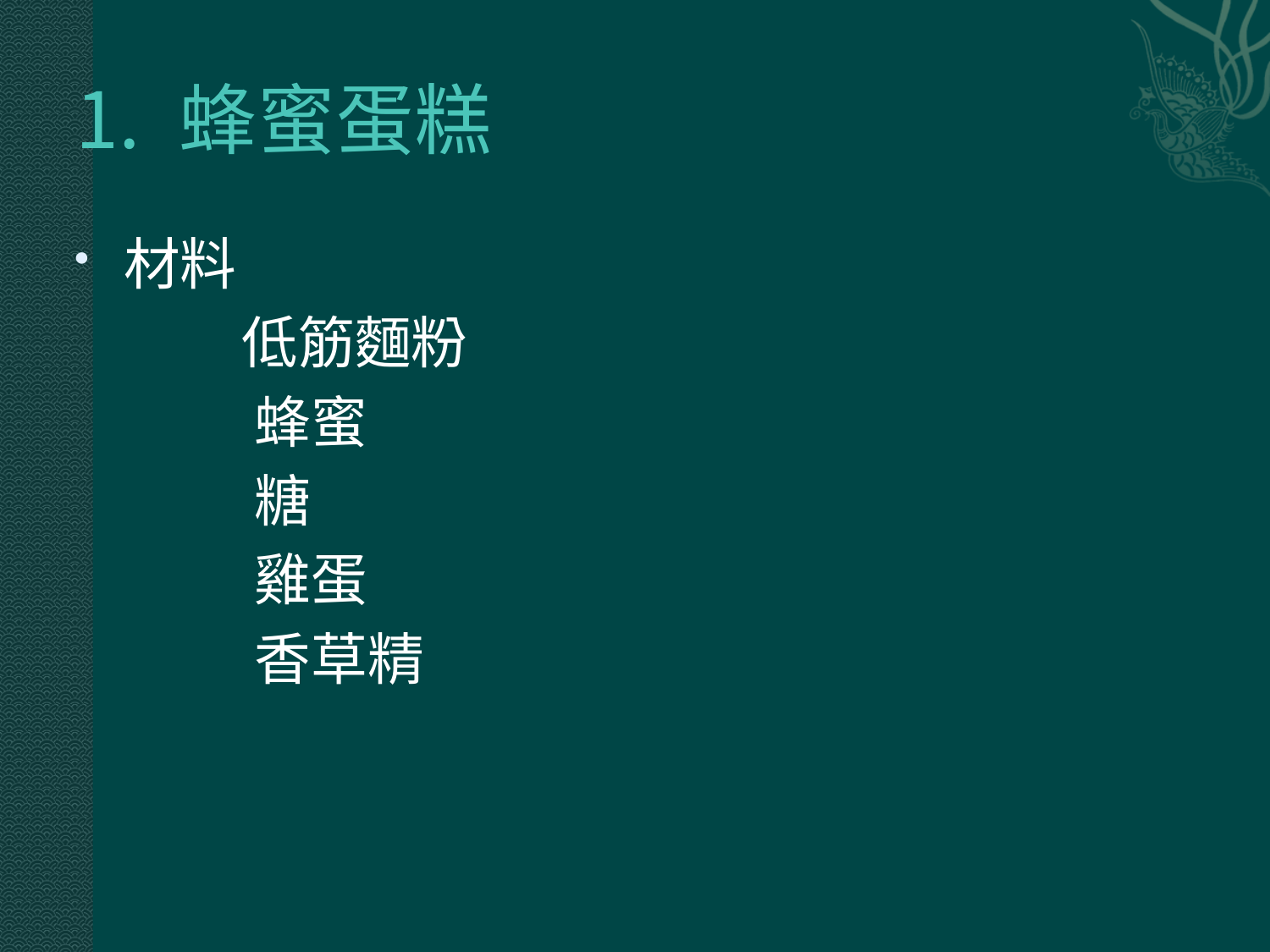

# 蜂蜜蛋糕
材料
            低筋麵粉
             蜂蜜
             糖
             雞蛋
             香草精